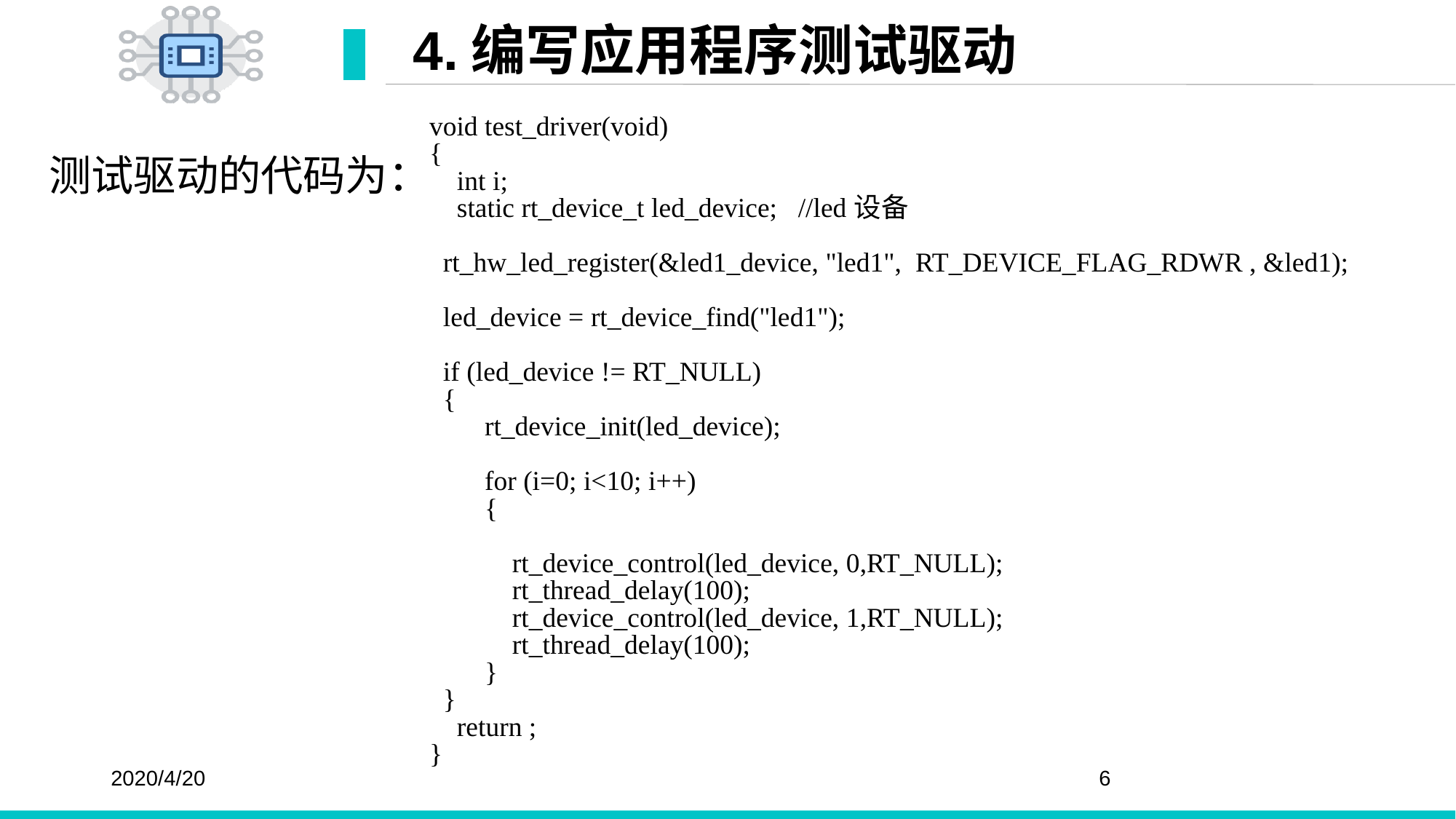

# 4.编写应用程序测试驱动
void test_driver(void)
{
    int i;
    static rt_device_t led_device;   //led设备

  rt_hw_led_register(&led1_device, "led1",  RT_DEVICE_FLAG_RDWR , &led1);

  led_device = rt_device_find("led1");

  if (led_device != RT_NULL)
  {
        rt_device_init(led_device);

        for (i=0; i<10; i++)
        {

            rt_device_control(led_device, 0,RT_NULL);
            rt_thread_delay(100);
            rt_device_control(led_device, 1,RT_NULL);
            rt_thread_delay(100);
        }
  }
    return ;
}
测试驱动的代码为：
2020/4/20
6